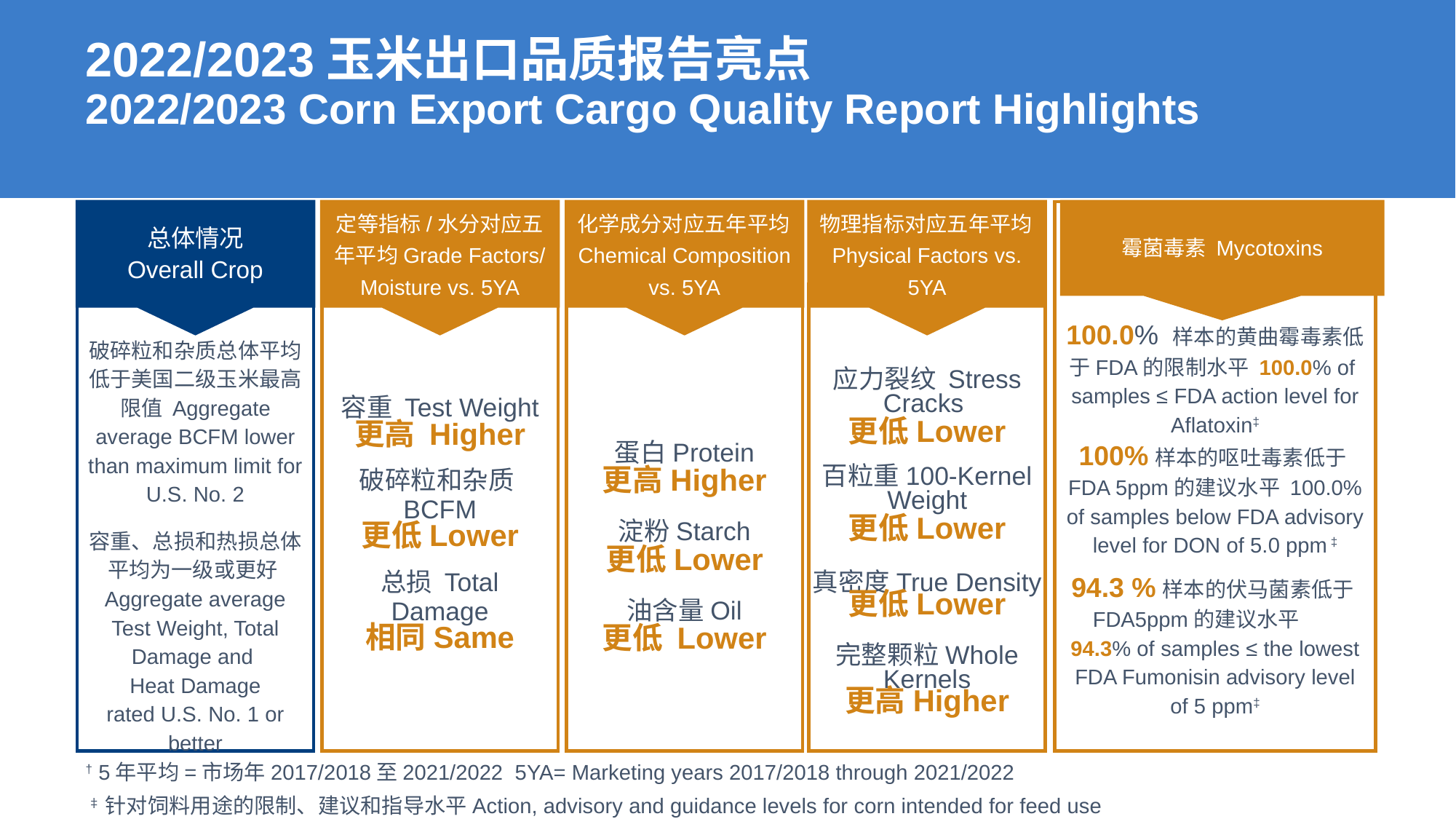

# 2022/2023玉米出口品质报告亮点 2022/2023 Corn Export Cargo Quality Report Highlights
总体情况
Overall Crop

定等指标/水分对应五年平均Grade Factors/
Moisture vs. 5YA

化学成分对应五年平均Chemical Composition vs. 5YA

物理指标对应五年平均Physical Factors vs. 5YA

100%样本的呕吐毒素低于FDA 5ppm的建议水平 100.0% of samples below FDA advisory level for DON of 5.0 ppm ‡
霉菌毒素 Mycotoxins

应力裂纹 Stress Cracks
更低Lower
百粒重100-Kernel Weight
更低Lower
真密度True Density
更低Lower

完整颗粒Whole Kernels
更高Higher

破碎粒和杂质总体平均低于美国二级玉米最高限值 Aggregate average BCFM lower than maximum limit for U.S. No. 2
容重、总损和热损总体平均为一级或更好Aggregate average Test Weight, Total Damage and
Heat Damage
rated U.S. No. 1 or better

蛋白Protein
更高Higher
淀粉Starch
更低Lower
油含量Oil
更低 Lower
容重 Test Weight
更高 Higher
破碎粒和杂质BCFM
更低Lower
总损 Total Damage
相同Same

100.0% 样本的黄曲霉毒素低于FDA的限制水平 100.0% of
samples ≤ FDA action level for Aflatoxin‡
94.3 %样本的伏马菌素低于FDA5ppm的建议水平         94.3% of samples ≤ the lowest FDA Fumonisin advisory level of 5 ppm‡
† 5年平均=市场年2017/2018至2021/2022  5YA= Marketing years 2017/2018 through 2021/2022
‡针对饲料用途的限制、建议和指导水平Action, advisory and guidance levels for corn intended for feed use